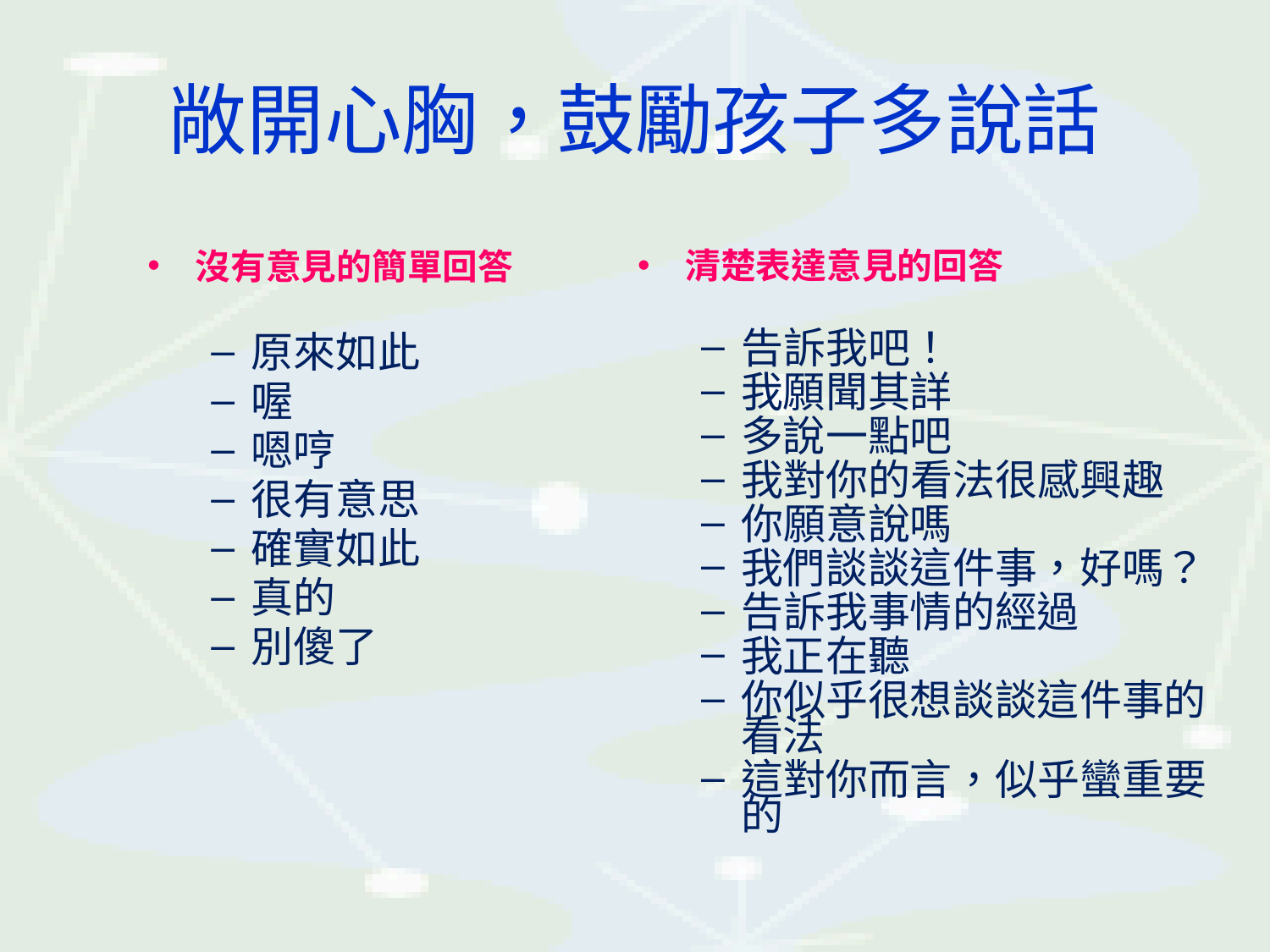

敞開心胸，鼓勵孩子多說話
清楚表達意見的回答

告訴我吧！
我願聞其詳
多說一點吧
我對你的看法很感興趣
你願意說嗎
我們談談這件事，好嗎？
告訴我事情的經過
我正在聽
你似乎很想談談這件事的看法
這對你而言，似乎蠻重要的
沒有意見的簡單回答

原來如此
喔
嗯哼
很有意思
確實如此
真的
別傻了